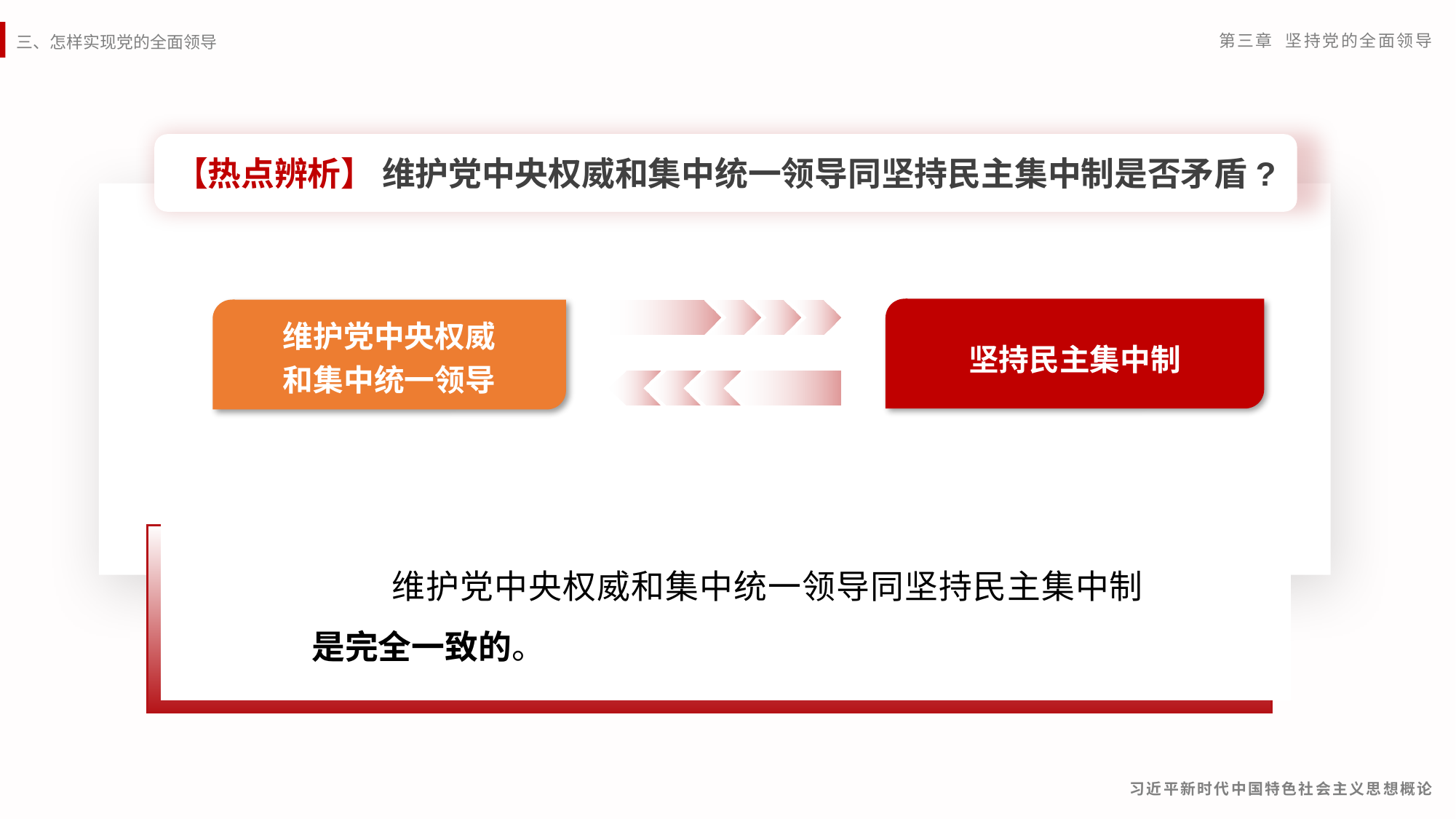

【热点辨析】 维护党中央权威和集中统一领导同坚持民主集中制是否矛盾?

维护党中央权威和集中统一领导
坚持民主集中制

  维护党中央权威和集中统一领导同坚持民主集中制是完全一致的。